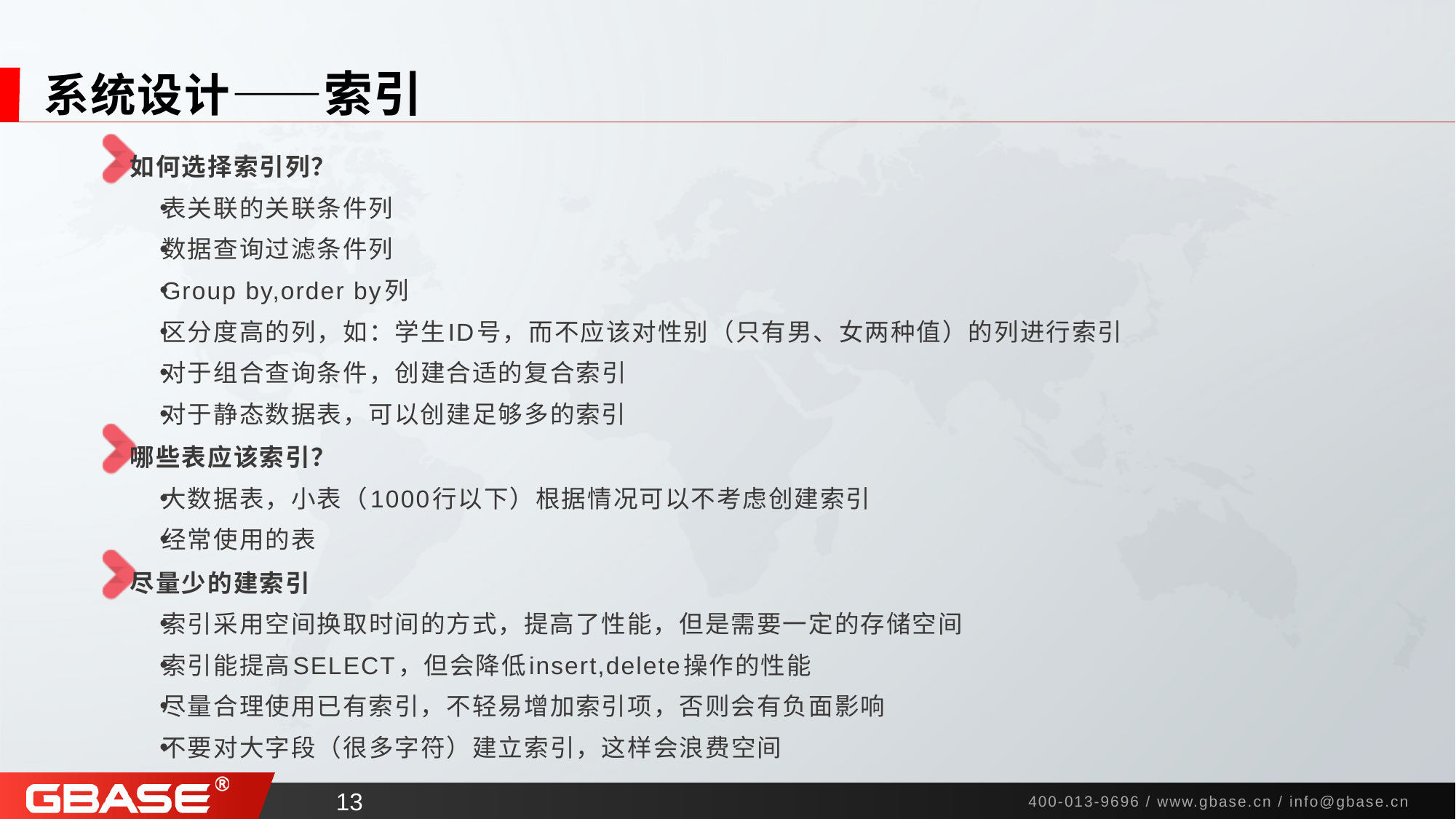

# 系统设计——索引
如何选择索引列？
表关联的关联条件列
数据查询过滤条件列
Group by,order by列
区分度高的列，如：学生ID号，而不应该对性别（只有男、女两种值）的列进行索引
对于组合查询条件，创建合适的复合索引
对于静态数据表，可以创建足够多的索引
哪些表应该索引？
大数据表，小表（1000行以下）根据情况可以不考虑创建索引
经常使用的表
尽量少的建索引
索引采用空间换取时间的方式，提高了性能，但是需要一定的存储空间
索引能提高SELECT，但会降低insert,delete操作的性能
尽量合理使用已有索引，不轻易增加索引项，否则会有负面影响
不要对大字段（很多字符）建立索引，这样会浪费空间